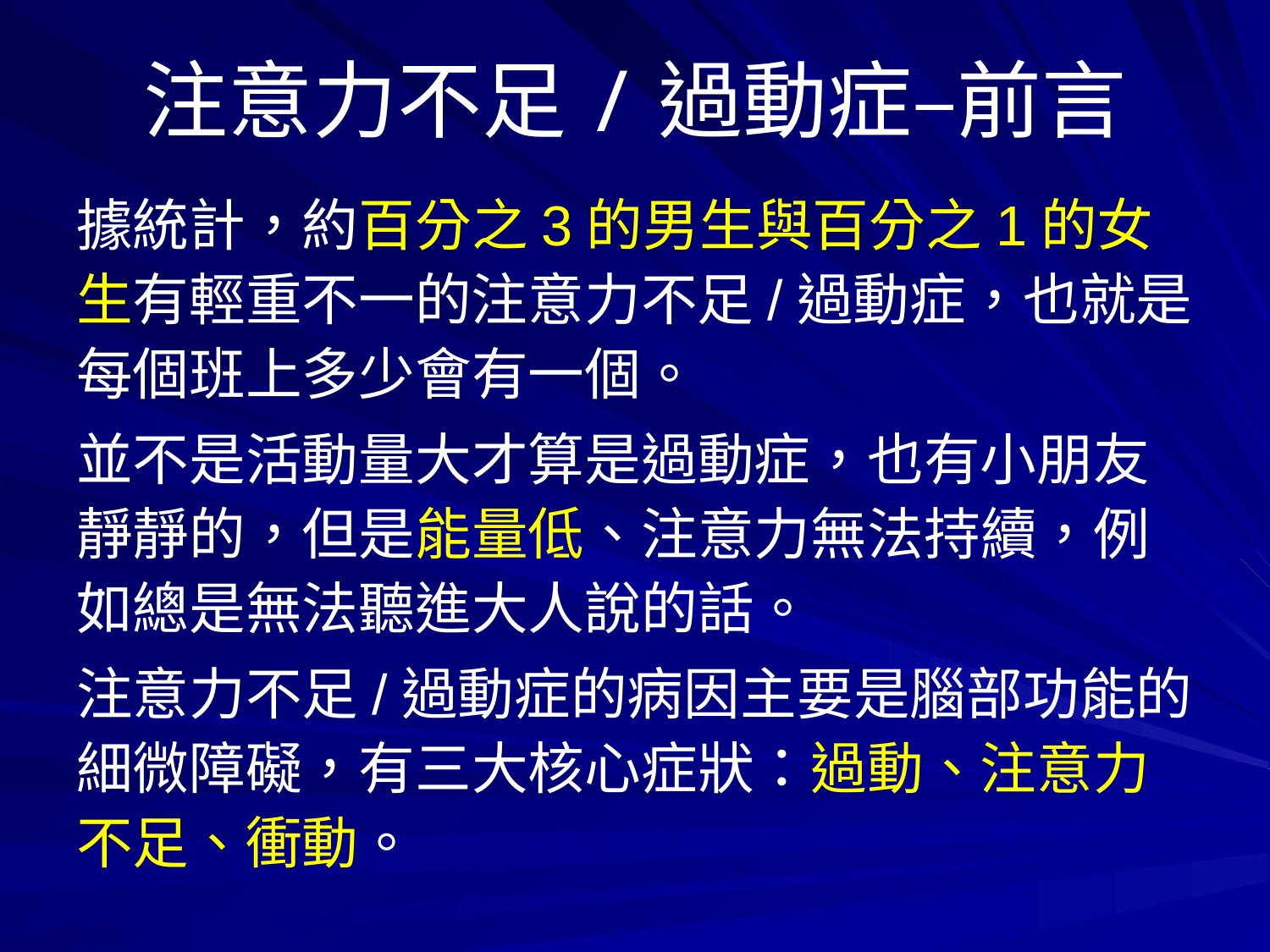

# 注意力不足/過動症–前言
據統計，約百分之3的男生與百分之1的女生有輕重不一的注意力不足/過動症，也就是每個班上多少會有一個。
並不是活動量大才算是過動症，也有小朋友靜靜的，但是能量低、注意力無法持續，例如總是無法聽進大人說的話。
注意力不足/過動症的病因主要是腦部功能的細微障礙，有三大核心症狀：過動、注意力不足、衝動。